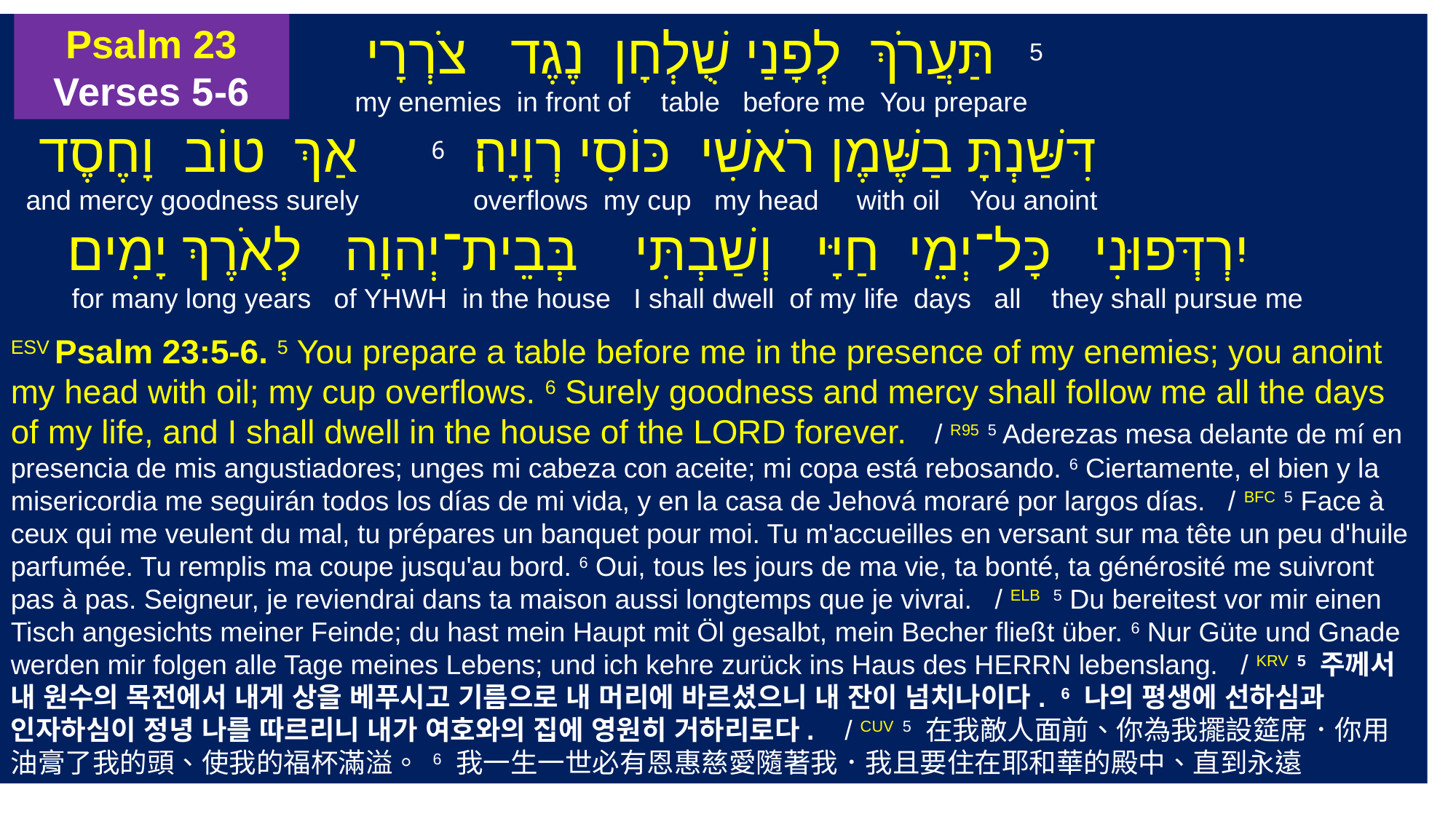

‎  5 תַּעֲרֹךְ  לְפָנַי שֻׁלְחָן  נֶגֶד   צֹרְרָי
                                             my enemies  in front of    table   before me  You prepare
 דִּשַּׁנְתָּ בַשֶּׁמֶן רֹאשִׁי  כּוֹסִי רְוָיָה׃  6         אַךְ  טוֹב  וָחֶסֶד
  and mercy goodness surely               overflows  my cup   my head     with oil    You anoint
  יִרְדְּפוּנִי   כָּל־יְמֵי  חַיָּי   וְשַׁבְתִּי    בְּבֵית־יְהוָה   לְאֹרֶךְ יָמִים׃
        for many long years   of YHWH  in the house   I shall dwell  of my life  days   all    they shall pursue me

ESV Psalm 23:5-6. 5 You prepare a table before me in the presence of my enemies; you anoint my head with oil; my cup overflows. 6 Surely goodness and mercy shall follow me all the days of my life, and I shall dwell in the house of the LORD forever.   / R95  5 Aderezas mesa delante de mí en presencia de mis angustiadores; unges mi cabeza con aceite; mi copa está rebosando. 6 Ciertamente, el bien y la misericordia me seguirán todos los días de mi vida, y en la casa de Jehová moraré por largos días.   / BFC  5 Face à ceux qui me veulent du mal, tu prépares un banquet pour moi. Tu m'accueilles en versant sur ma tête un peu d'huile parfumée. Tu remplis ma coupe jusqu'au bord. 6 Oui, tous les jours de ma vie, ta bonté, ta générosité me suivront pas à pas. Seigneur, je reviendrai dans ta maison aussi longtemps que je vivrai.   / ELB   5 Du bereitest vor mir einen Tisch angesichts meiner Feinde; du hast mein Haupt mit Öl gesalbt, mein Becher fließt über. 6 Nur Güte und Gnade werden mir folgen alle Tage meines Lebens; und ich kehre zurück ins Haus des HERRN lebenslang.   / KRV  5 주께서 내 원수의 목전에서 내게 상을 베푸시고 기름으로 내 머리에 바르셨으니 내 잔이 넘치나이다.  6 나의 평생에 선하심과 인자하심이 정녕 나를 따르리니 내가 여호와의 집에 영원히 거하리로다.    / CUV  5 在我敵人面前、你為我擺設筵席．你用油膏了我的頭、使我的福杯滿溢。 6 我一生一世必有恩惠慈愛隨著我．我且要住在耶和華的殿中、直到永遠
Psalm 23 Verses 5-6